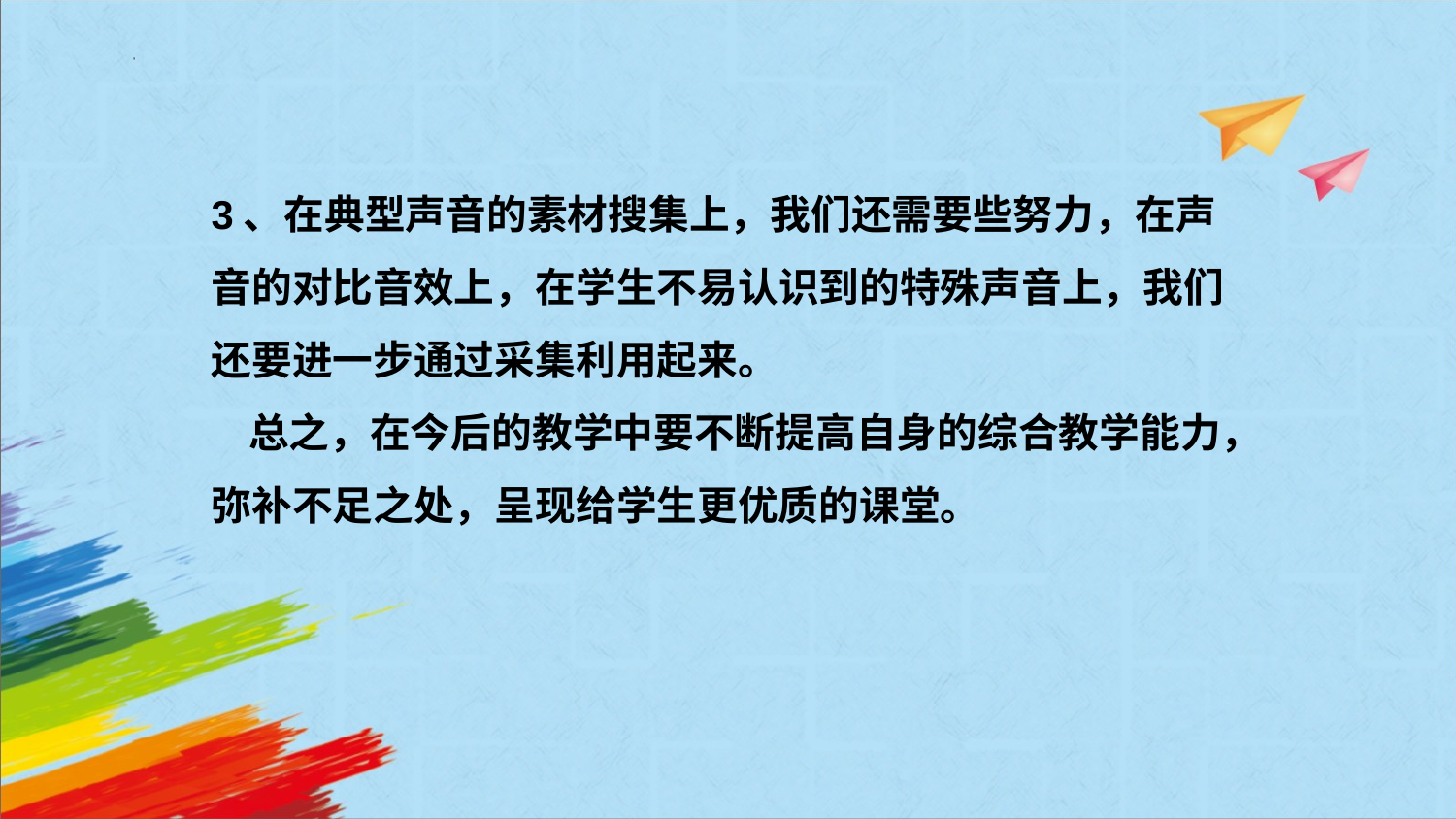

3、在典型声音的素材搜集上，我们还需要些努力，在声音的对比音效上，在学生不易认识到的特殊声音上，我们还要进一步通过采集利用起来。
   总之，在今后的教学中要不断提高自身的综合教学能力，弥补不足之处，呈现给学生更优质的课堂。